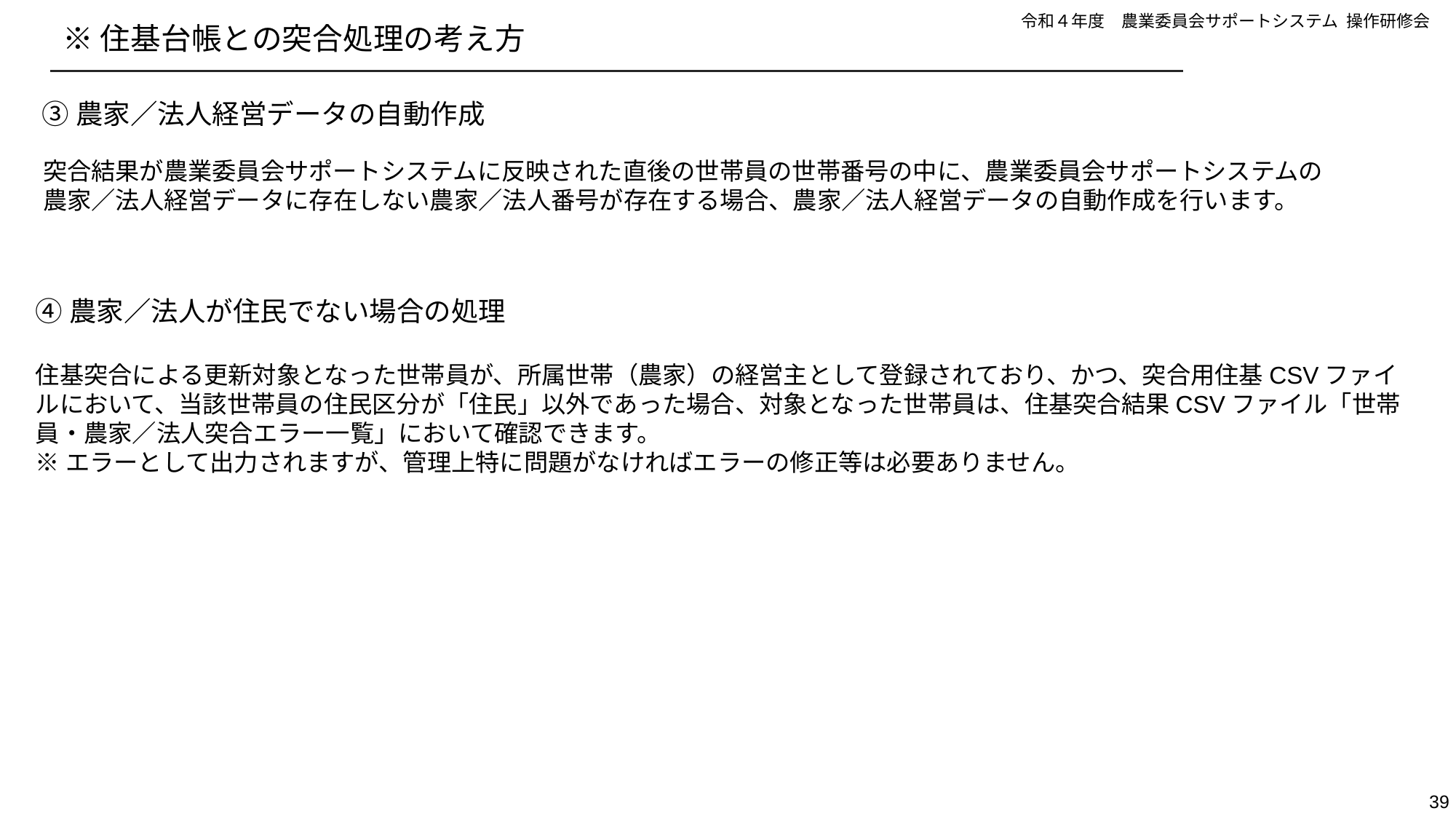

# ※住基台帳との突合処理の考え方
③農家／法人経営データの自動作成
突合結果が農業委員会サポートシステムに反映された直後の世帯員の世帯番号の中に、農業委員会サポートシステムの農家／法人経営データに存在しない農家／法人番号が存在する場合、農家／法人経営データの自動作成を行います。
➃農家／法人が住民でない場合の処理
住基突合による更新対象となった世帯員が、所属世帯（農家）の経営主として登録されており、かつ、突合用住基CSVファイルにおいて、当該世帯員の住民区分が「住民」以外であった場合、対象となった世帯員は、住基突合結果CSVファイル「世帯員・農家／法人突合エラー一覧」において確認できます。
※エラーとして出力されますが、管理上特に問題がなければエラーの修正等は必要ありません。